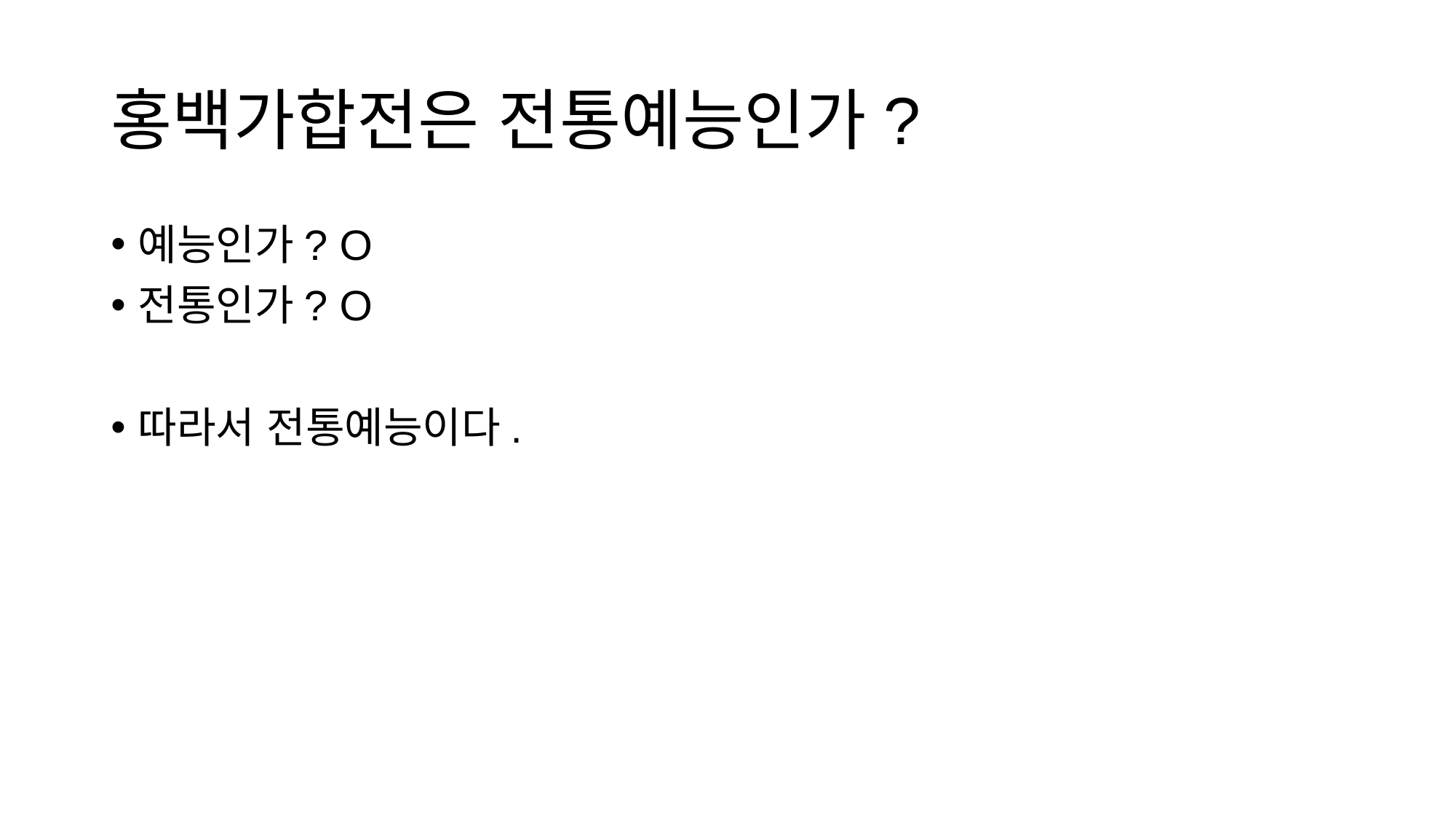

# 홍백가합전은 전통예능인가?
예능인가? O
전통인가? O

따라서 전통예능이다.